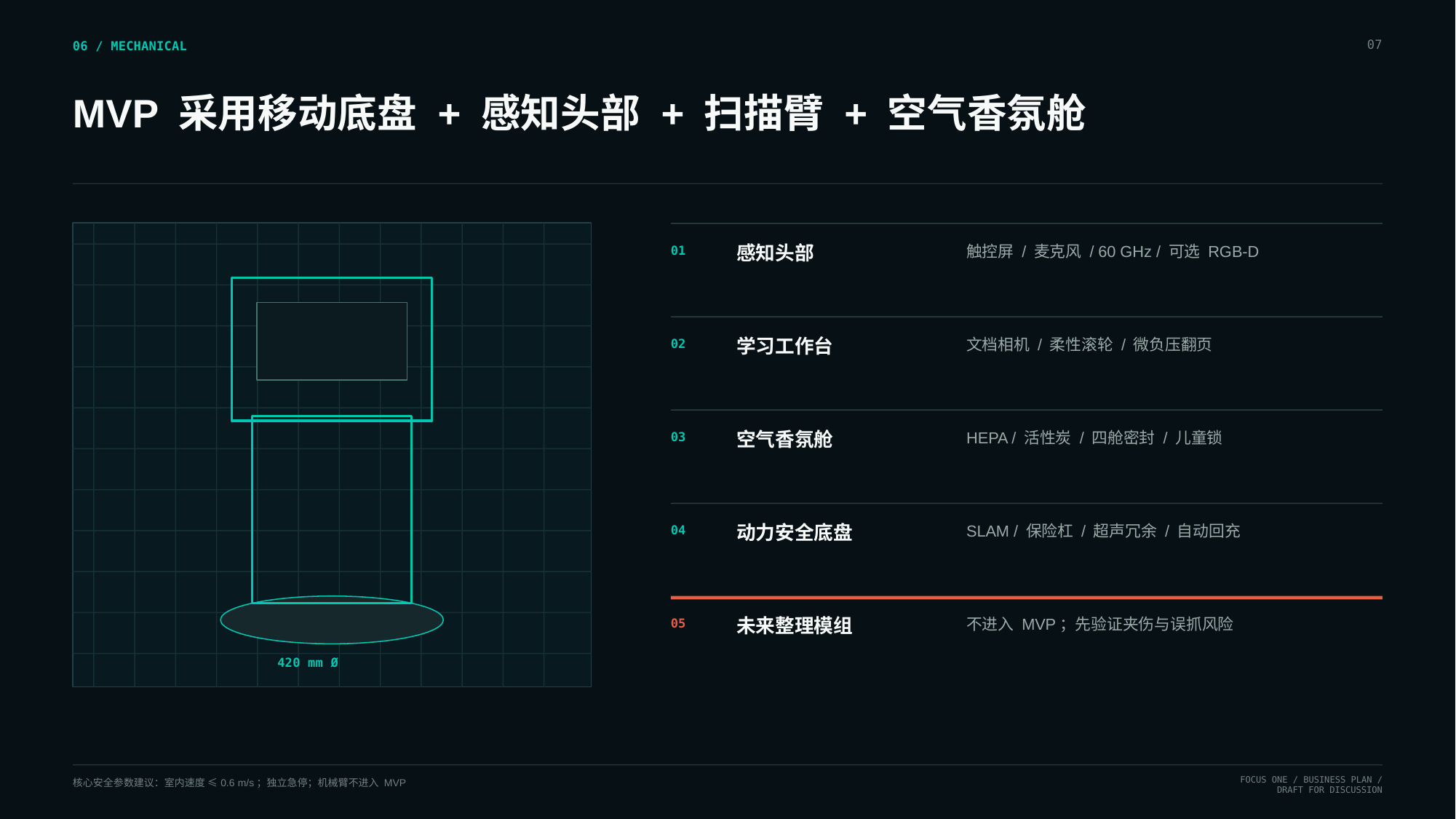

07
06 / MECHANICAL
MVP 采用移动底盘 + 感知头部 + 扫描臂 + 空气香氛舱

感知头部
触控屏 / 麦克风 / 60 GHz / 可选 RGB-D

01

学习工作台
文档相机 / 柔性滚轮 / 微负压翻页
02

空气香氛舱
HEPA / 活性炭 / 四舱密封 / 儿童锁
03

动力安全底盘
SLAM / 保险杠 / 超声冗余 / 自动回充
04

未来整理模组

不进入 MVP；先验证夹伤与误抓风险
05

420 mm Ø

核心安全参数建议：室内速度 ≤0.6 m/s；独立急停；机械臂不进入 MVP
FOCUS ONE / BUSINESS PLAN / DRAFT FOR DISCUSSION